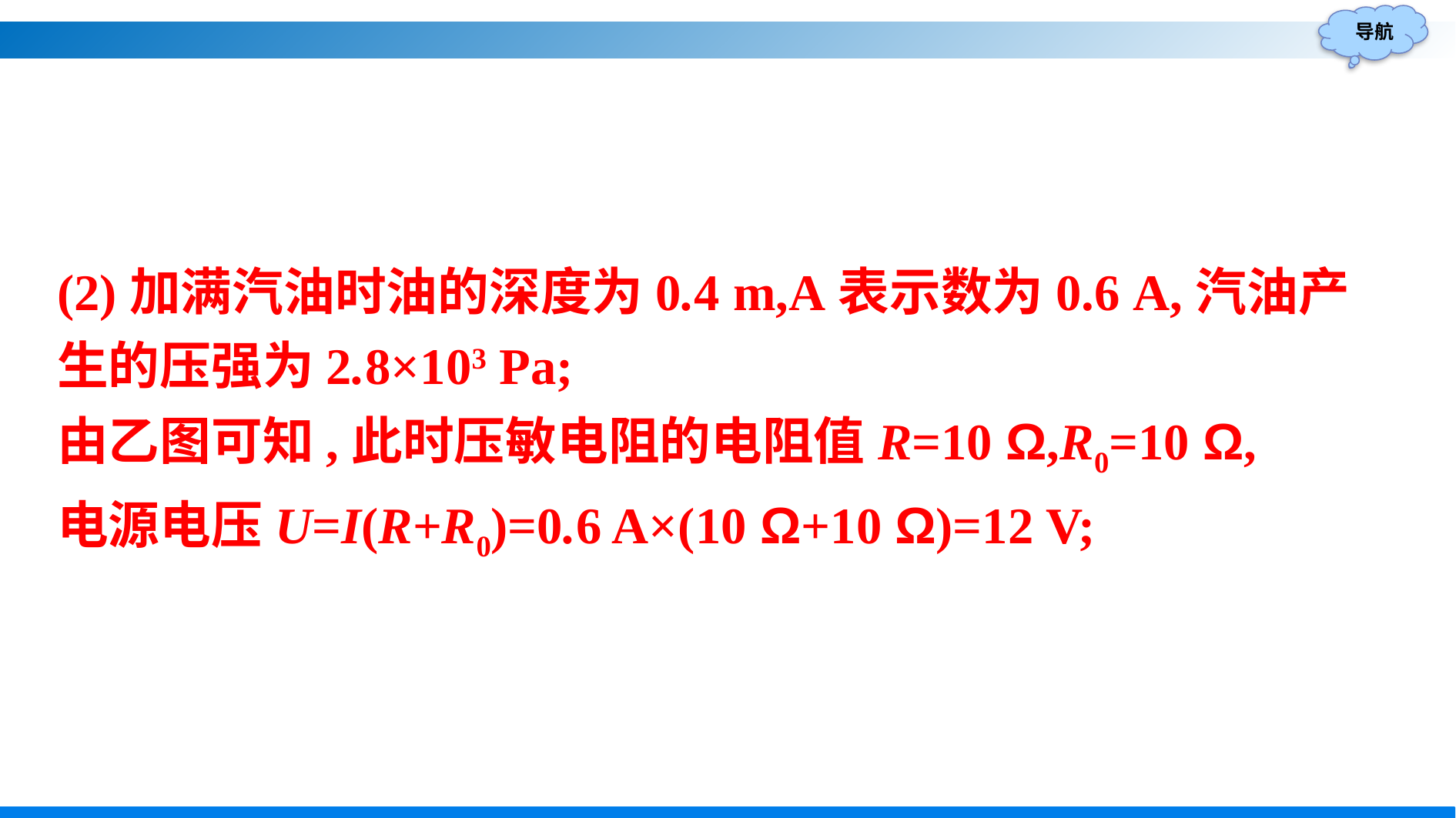

(2)加满汽油时油的深度为0.4 m,A表示数为0.6 A,汽油产生的压强为2.8×103 Pa;
由乙图可知,此时压敏电阻的电阻值R=10 Ω,R0=10 Ω,
电源电压U=I(R+R0)=0.6 A×(10 Ω+10 Ω)=12 V;